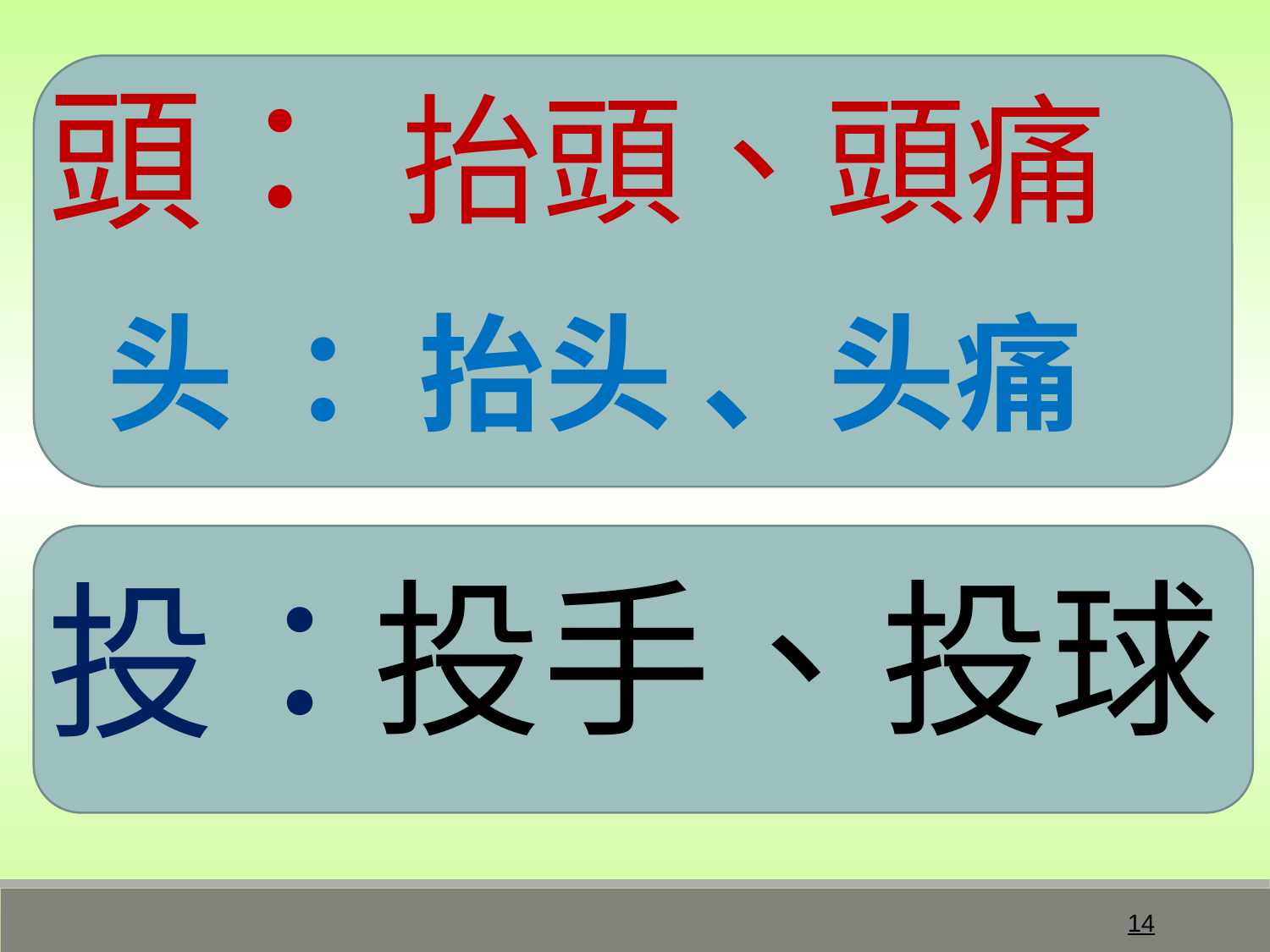

頭：
抬頭、頭痛
头  ：抬头 、头痛

投手、投球
投：
14